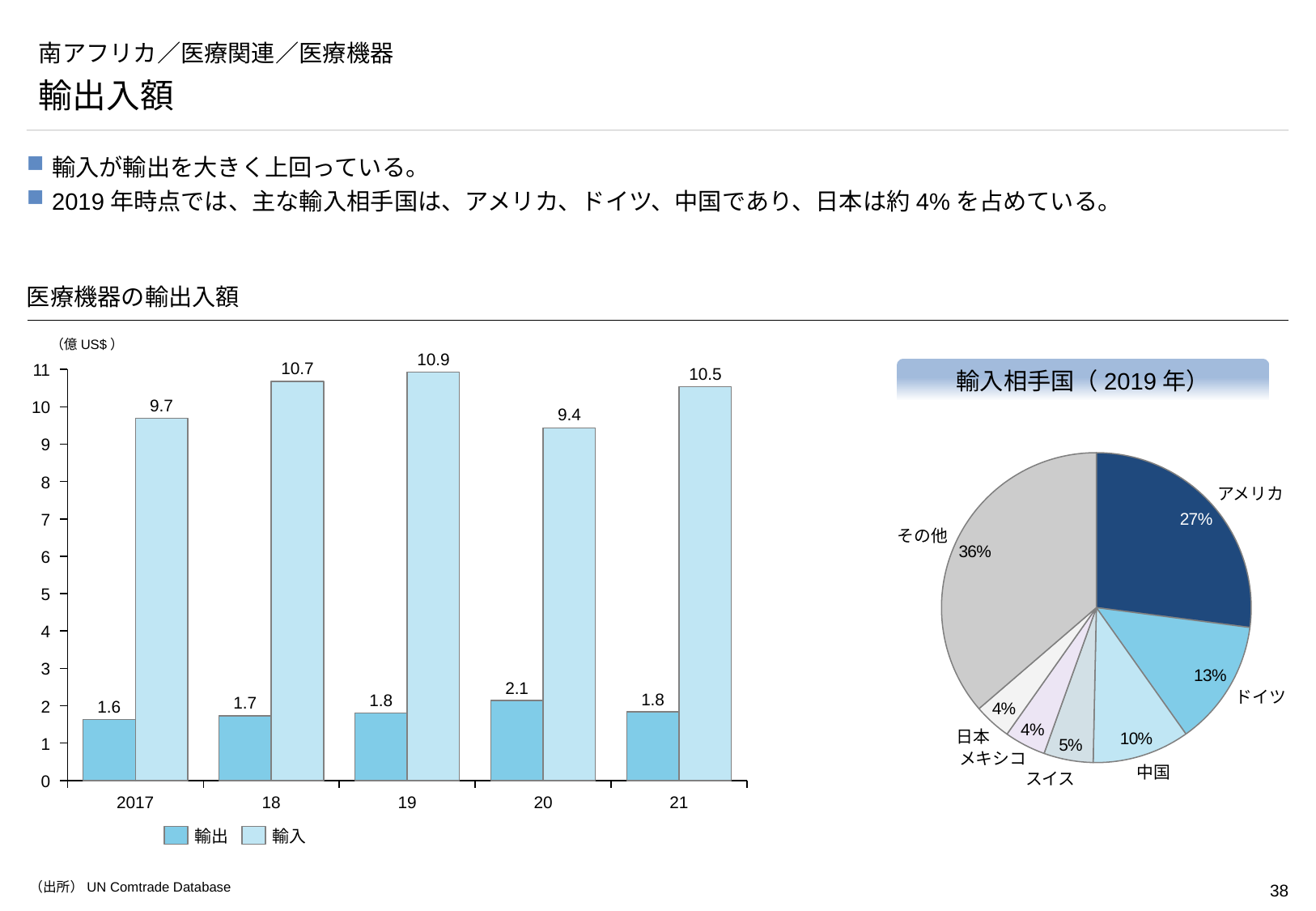

# 南アフリカ／医療関連／医療機器
輸出入額
輸入が輸出を大きく上回っている。
2019年時点では、主な輸入相手国は、アメリカ、ドイツ、中国であり、日本は約4%を占めている。
医療機器の輸出入額
（億US$）
10.9
10.7

### Chart

| Category |  |  |
|---|---|---|
輸入相手国（2019年）
11
10.5
9.7
10
9.4
9

### Chart

| Category |  |
|---|---|
8
アメリカ
7
その他
6
5
4
3
2.1
ドイツ
1.8
1.8
1.7
2
1.6
日本
1
メキシコ
中国
スイス
0
2017
18
19
20
21
輸出
輸入

（出所）UN Comtrade Database